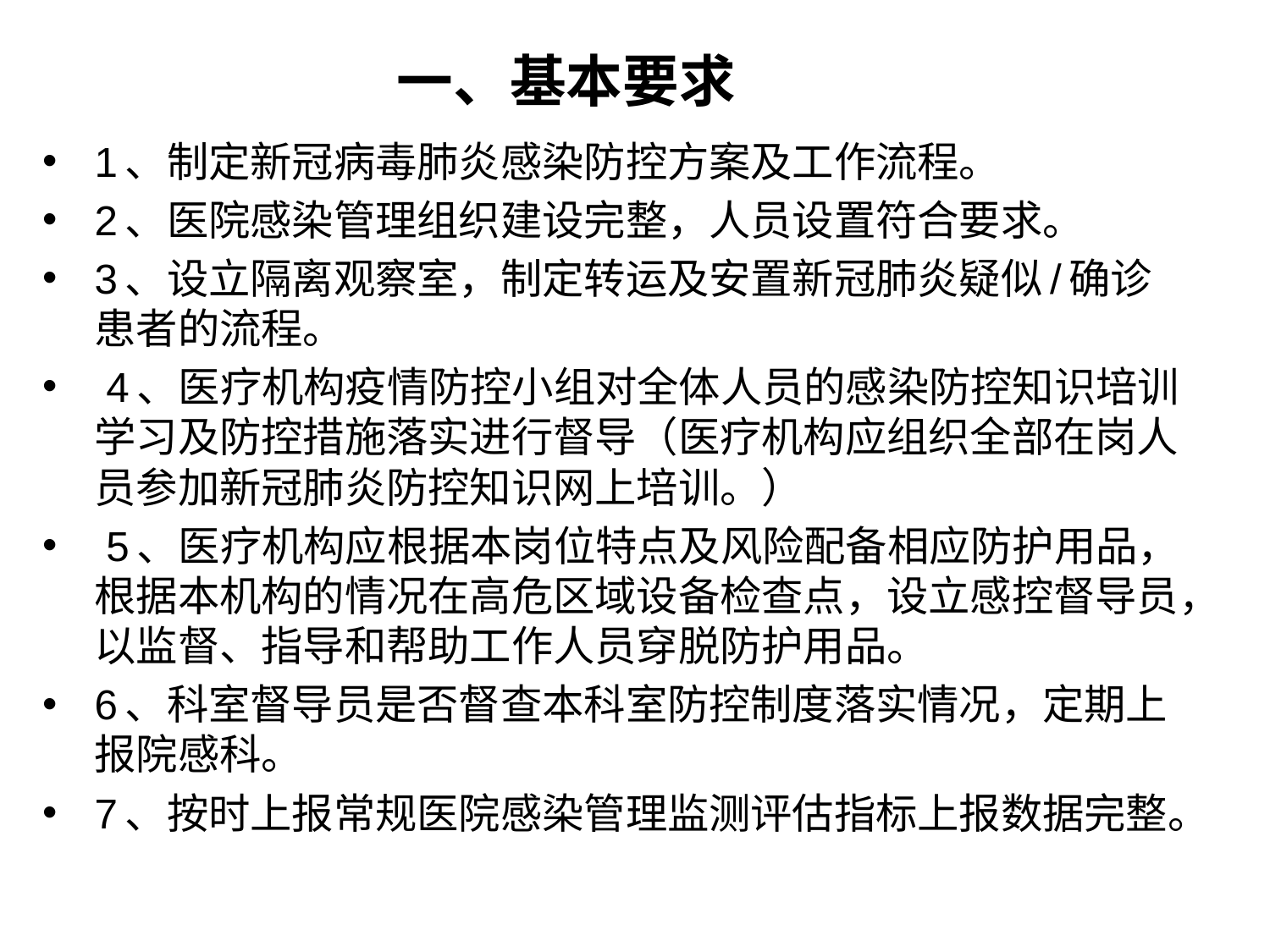

# 一、基本要求
1、制定新冠病毒肺炎感染防控方案及工作流程。
2、医院感染管理组织建设完整，人员设置符合要求。
3、设立隔离观察室，制定转运及安置新冠肺炎疑似/确诊患者的流程。
 4、医疗机构疫情防控小组对全体人员的感染防控知识培训学习及防控措施落实进行督导（医疗机构应组织全部在岗人员参加新冠肺炎防控知识网上培训。）
 5、医疗机构应根据本岗位特点及风险配备相应防护用品，根据本机构的情况在高危区域设备检查点，设立感控督导员，以监督、指导和帮助工作人员穿脱防护用品。
6、科室督导员是否督查本科室防控制度落实情况，定期上报院感科。
7、按时上报常规医院感染管理监测评估指标上报数据完整。

7